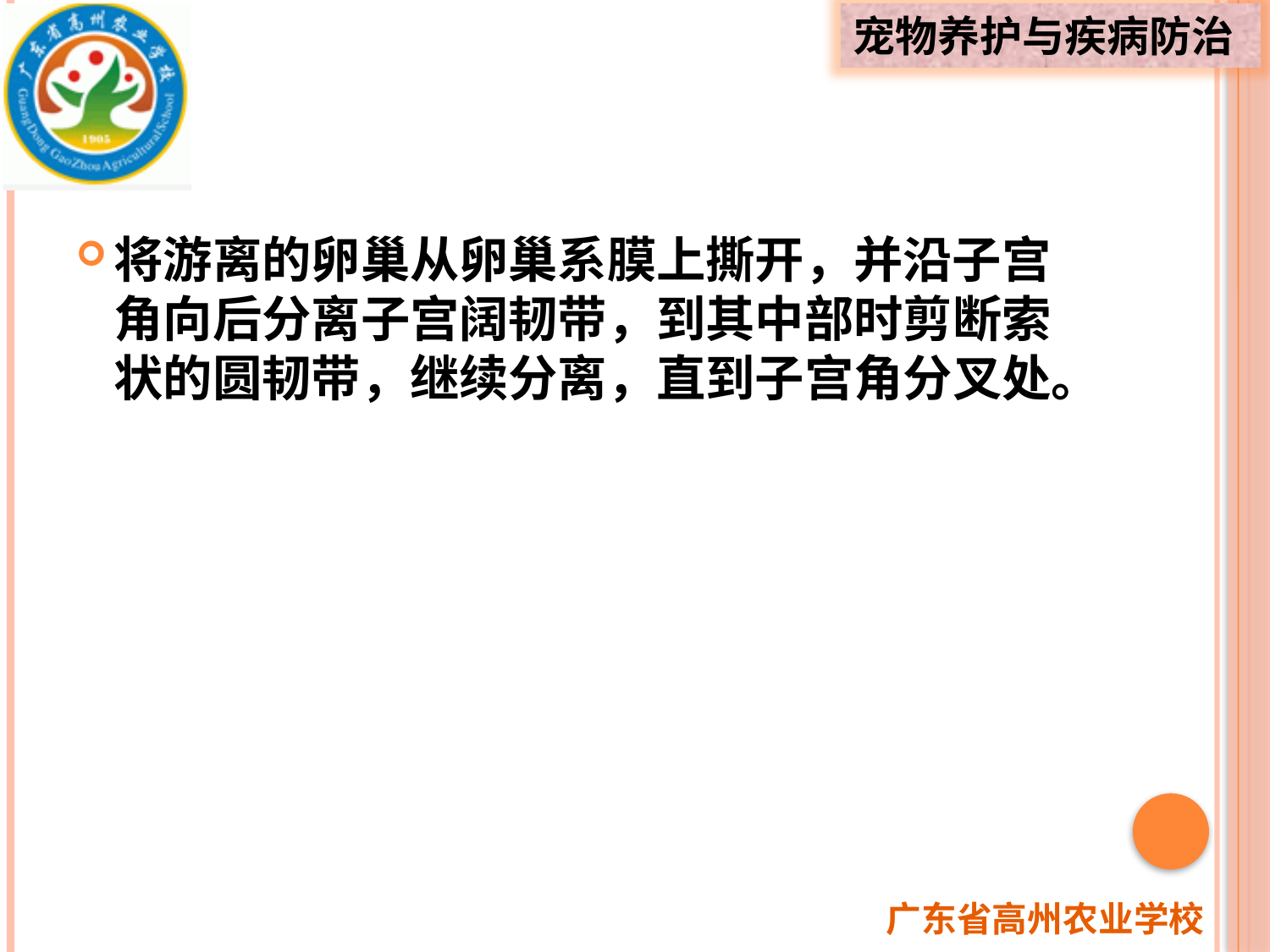

将游离的卵巢从卵巢系膜上撕开，并沿子宫角向后分离子宫阔韧带，到其中部时剪断索状的圆韧带，继续分离，直到子宫角分叉处。